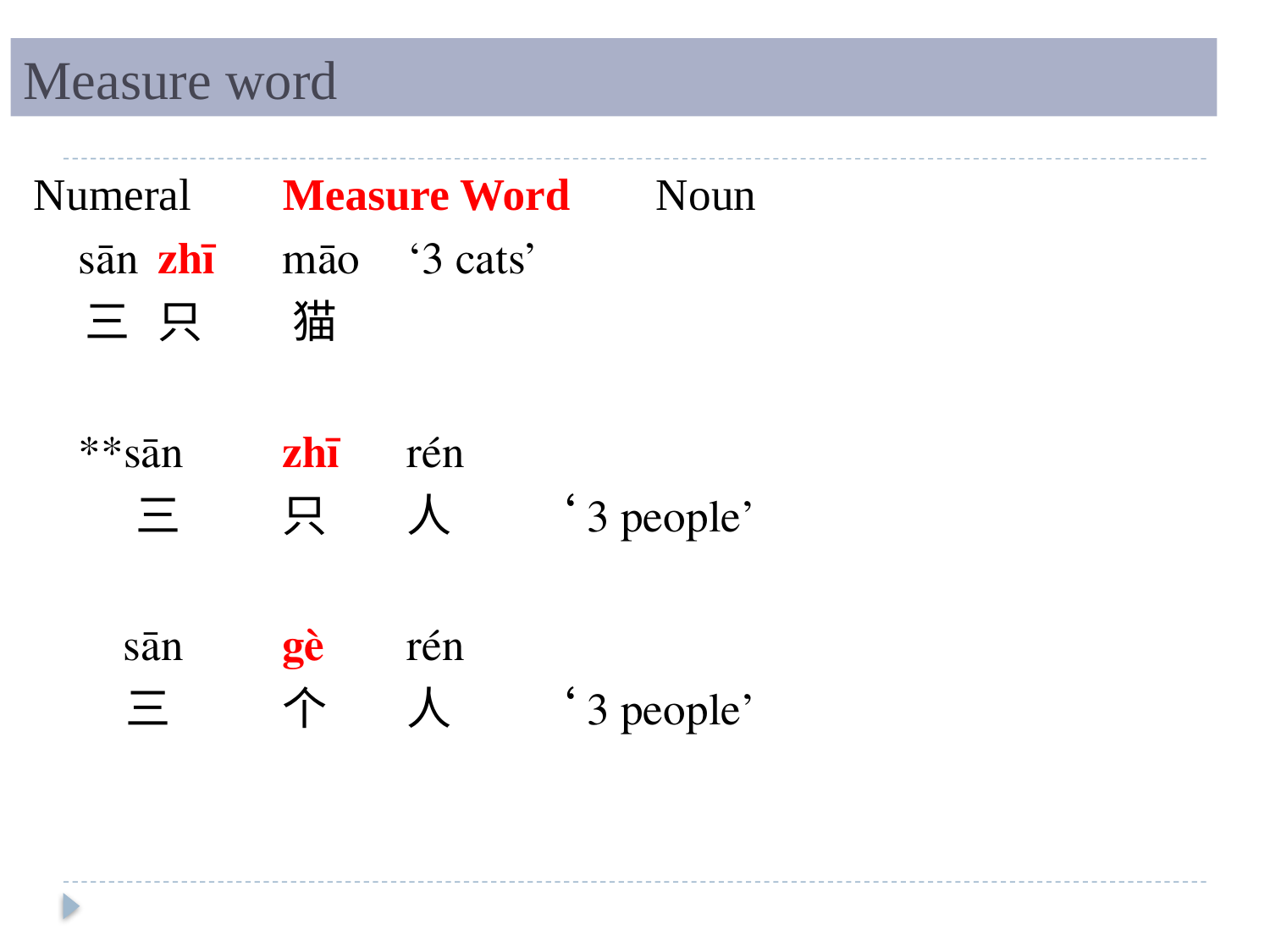

# Measure word
Numeral	Measure Word	Noun
    sān		zhī			māo		‘3 cats’
    三		只			 猫

    **sān	zhī 			rén
         三	只			人		‘3 people’

        sān	gè			rén
        三	个			人		‘3 people’